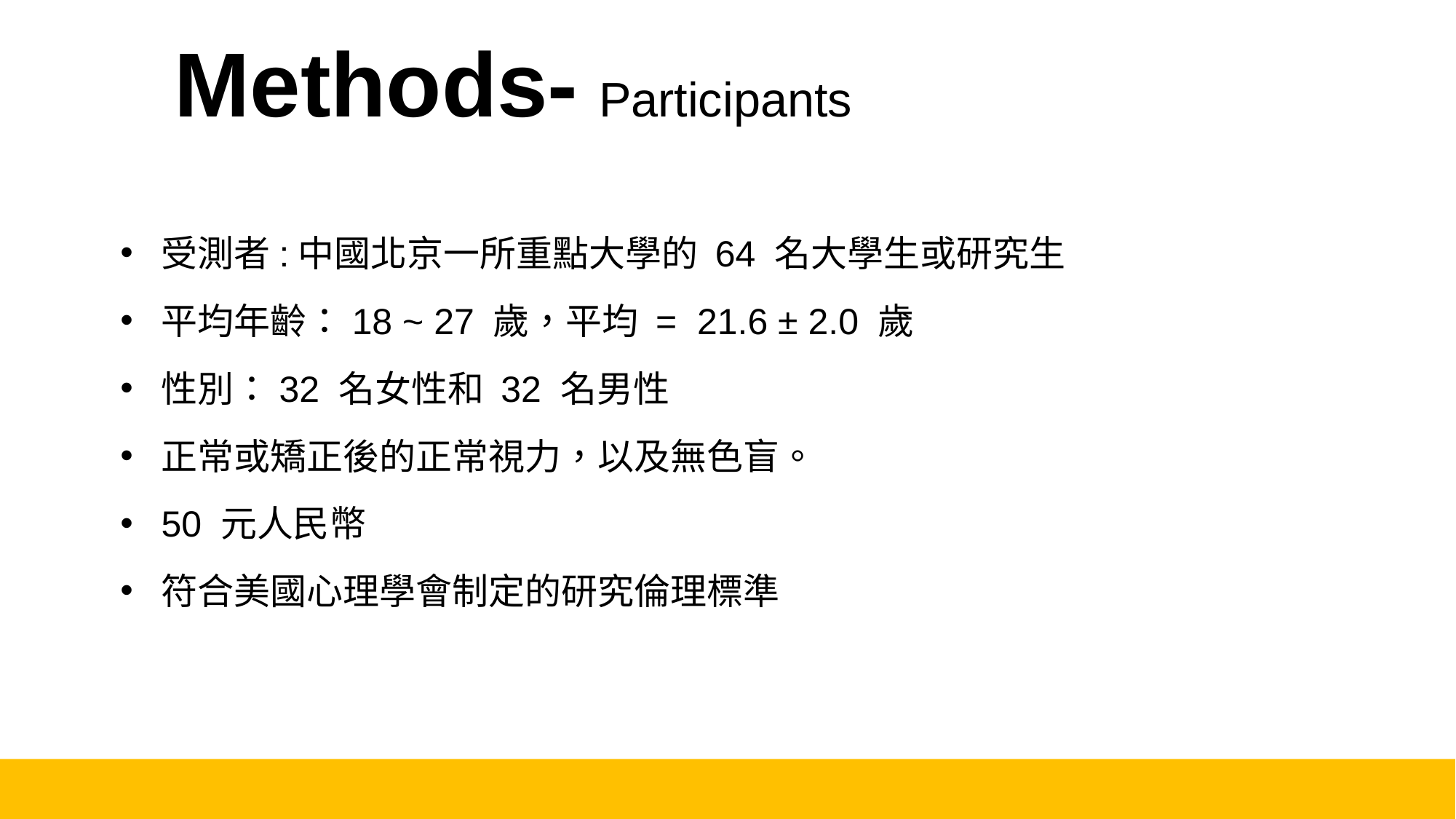

# Methods- Participants
受測者:中國北京一所重點大學的 64 名大學生或研究生
平均年齡：18 ~ 27 歲，平均 =  21.6 ± 2.0 歲
性別：32 名女性和 32 名男性
正常或矯正後的正常視力，以及無色盲。
50 元人民幣
符合美國心理學會制定的研究倫理標準

5